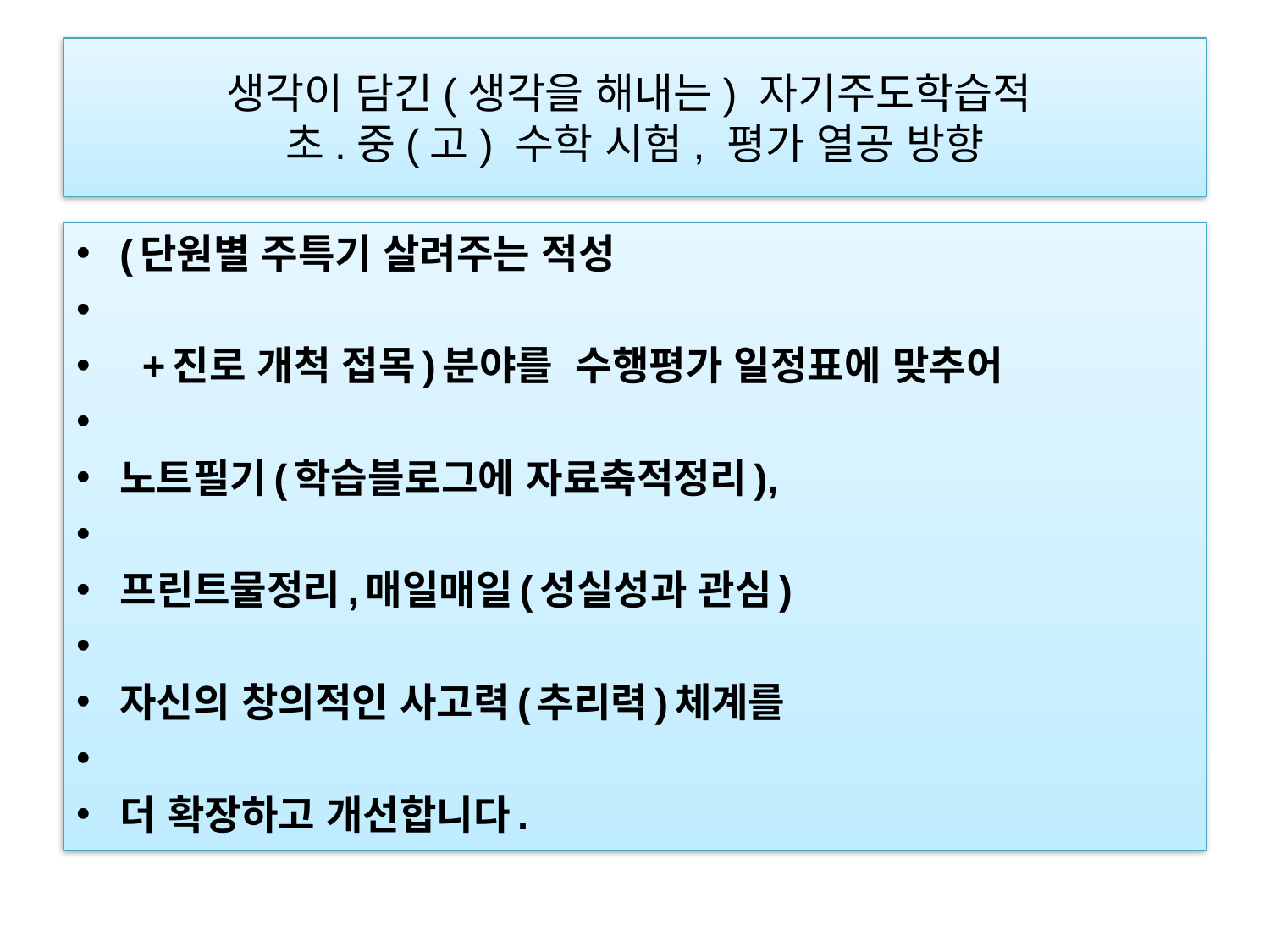

# 생각이 담긴(생각을 해내는) 자기주도학습적 초.중(고) 수학 시험, 평가 열공 방향
(단원별 주특기 살려주는 적성

  +진로 개척 접목)분야를  수행평가 일정표에 맞추어

노트필기(학습블로그에 자료축적정리),

프린트물정리,매일매일(성실성과 관심)

자신의 창의적인 사고력(추리력)체계를

더 확장하고 개선합니다.